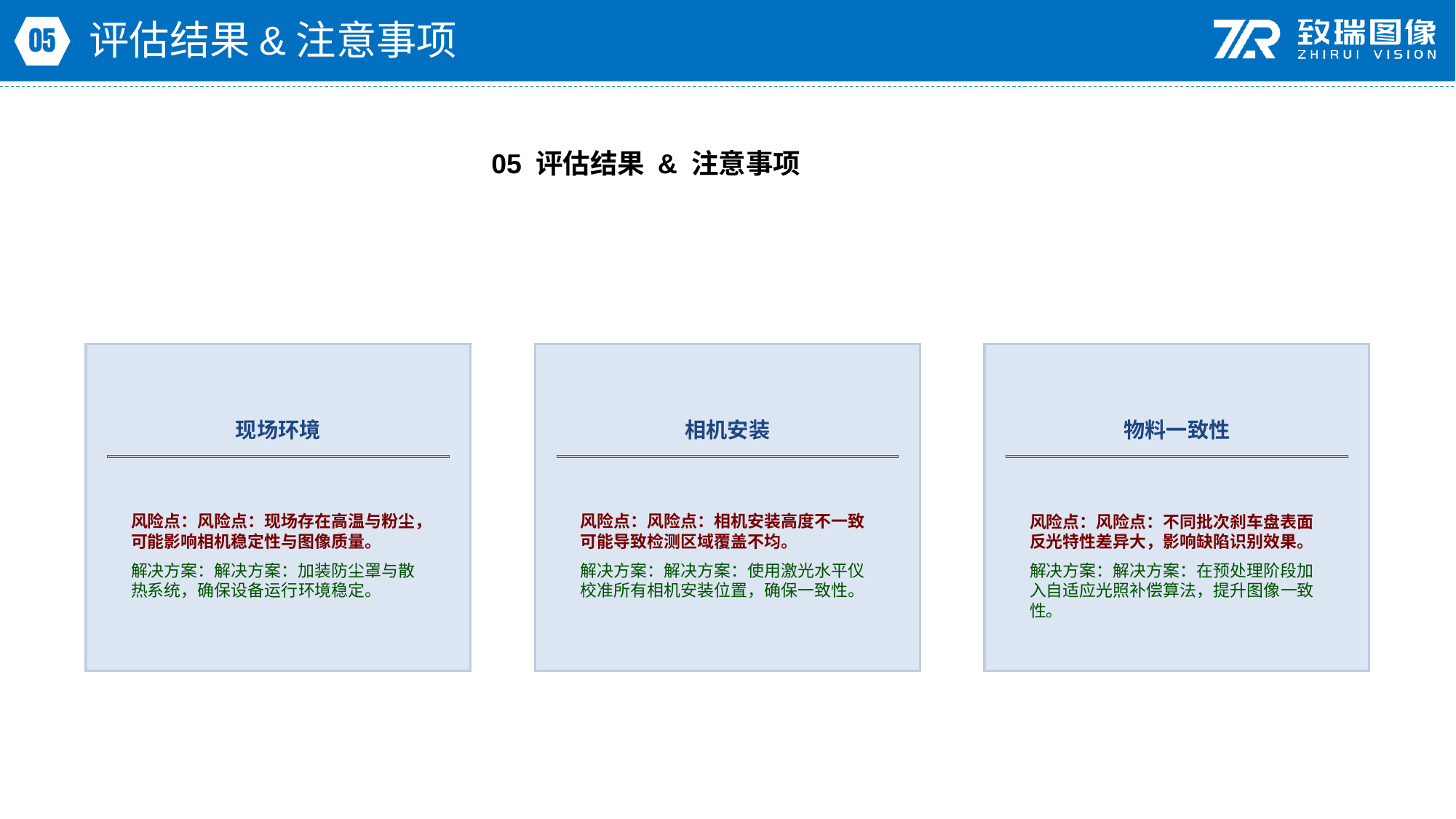

评估结果&注意事项
05

05 评估结果 & 注意事项

现场环境

相机安装

物料一致性

风险点：风险点：现场存在高温与粉尘，可能影响相机稳定性与图像质量。
解决方案：解决方案：加装防尘罩与散热系统，确保设备运行环境稳定。

风险点：风险点：相机安装高度不一致可能导致检测区域覆盖不均。
解决方案：解决方案：使用激光水平仪校准所有相机安装位置，确保一致性。

风险点：风险点：不同批次刹车盘表面反光特性差异大，影响缺陷识别效果。
解决方案：解决方案：在预处理阶段加入自适应光照补偿算法，提升图像一致性。